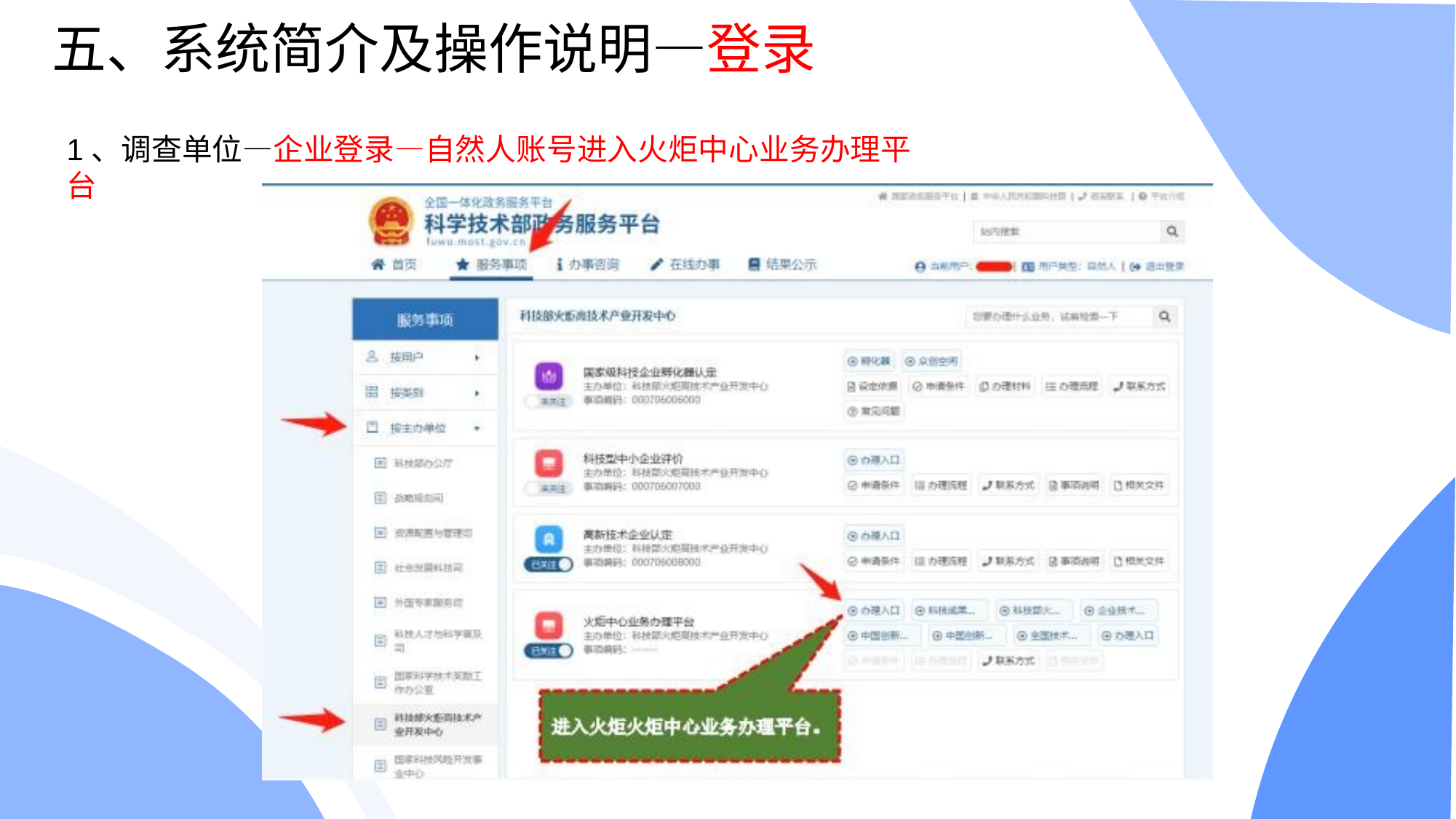

五、系统简介及操作说明—登录
1、调查单位—企业登录—自然人账号进入火炬中心业务办理平台